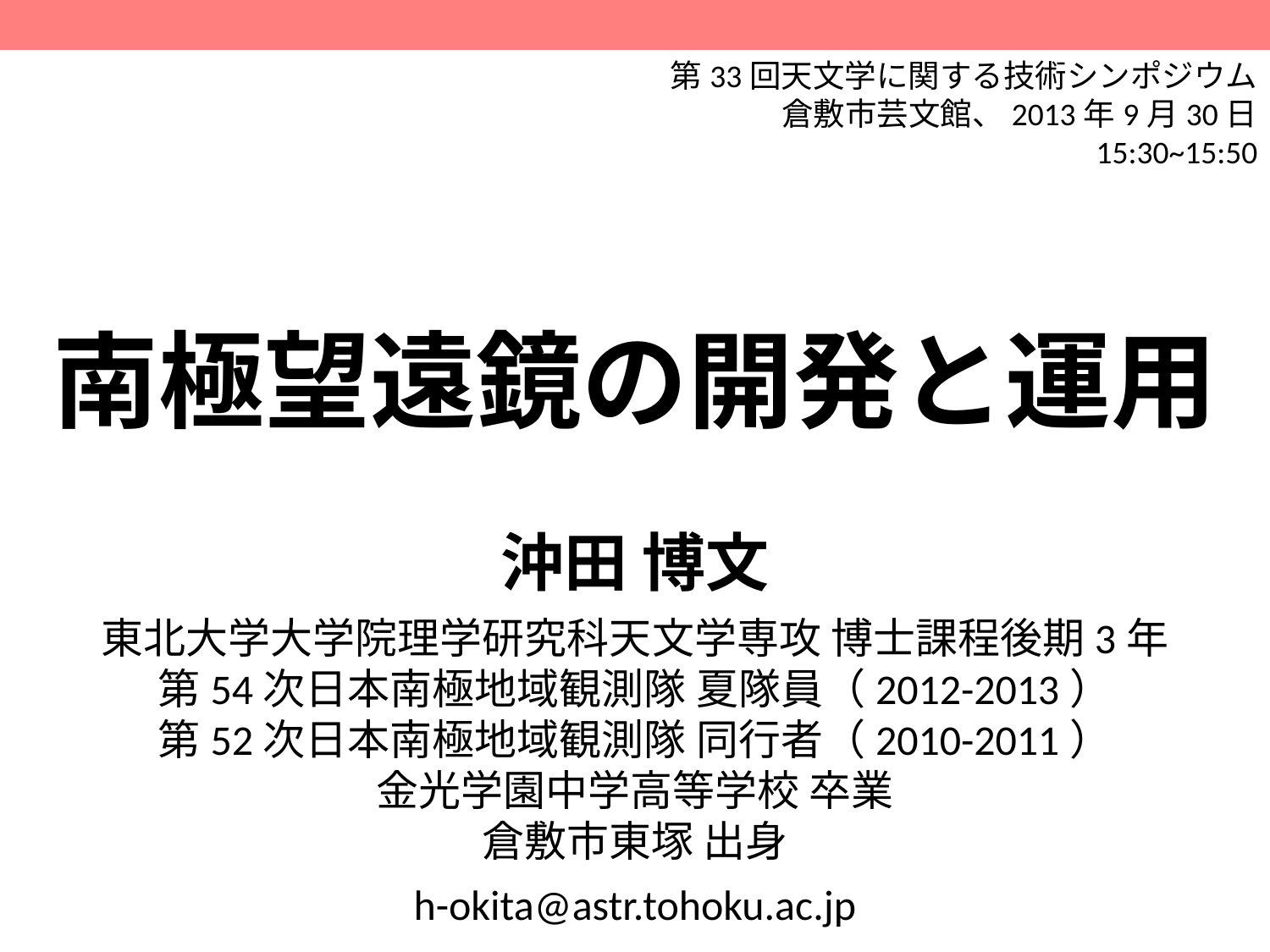

第33回天文学に関する技術シンポジウム
倉敷市芸文館、2013年9月30日
15:30~15:50
# 南極望遠鏡の開発と運用
沖田 博文

東北大学大学院理学研究科天文学専攻 博士課程後期3年
第54次日本南極地域観測隊 夏隊員（2012-2013）
第52次日本南極地域観測隊 同行者（2010-2011）
金光学園中学高等学校 卒業
倉敷市東塚 出身

h-okita@astr.tohoku.ac.jp